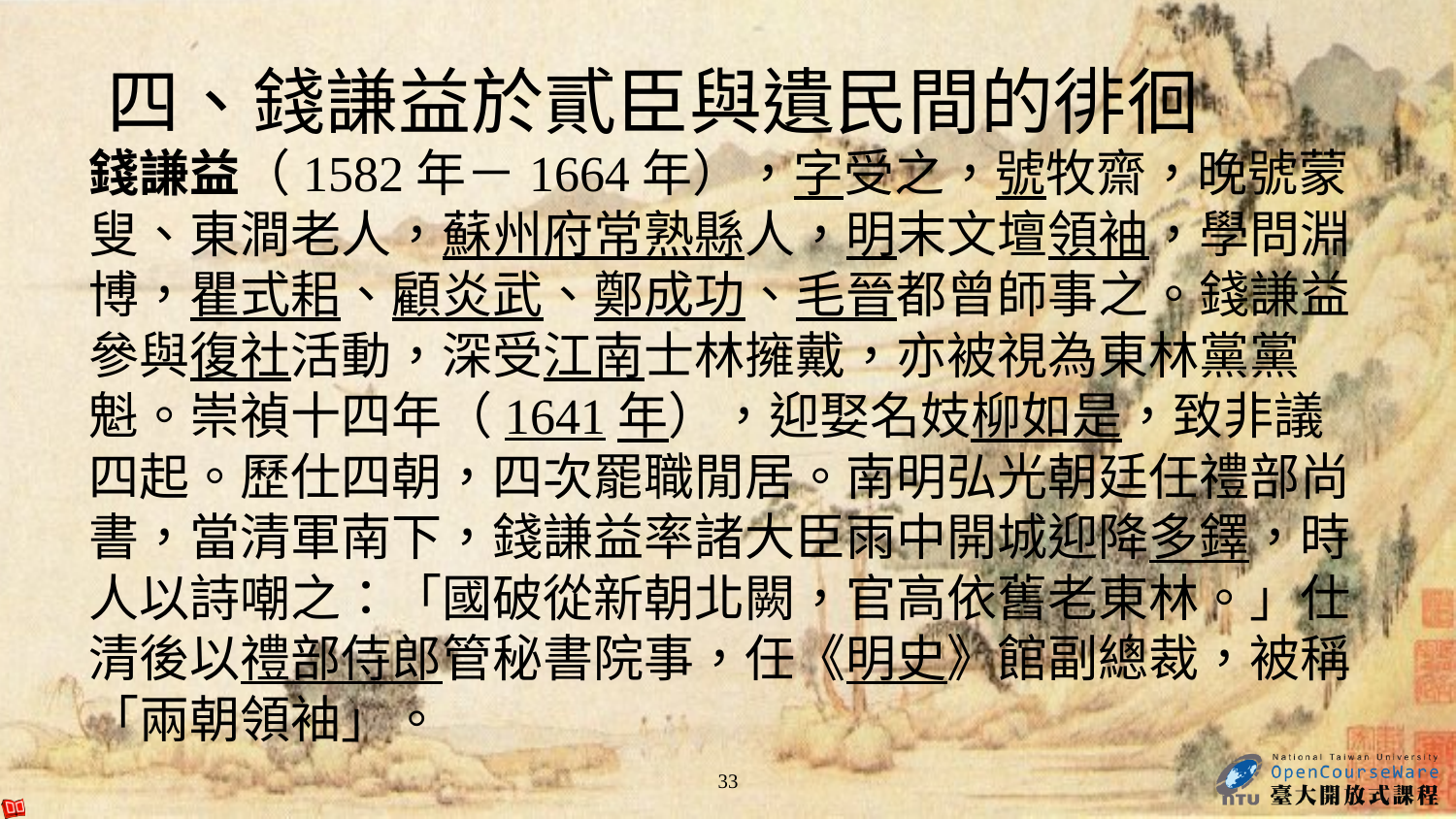

四、錢謙益於貳臣與遺民間的徘徊

錢謙益（1582年－1664年），字受之，號牧齋，晚號蒙叟、東澗老人，蘇州府常熟縣人，明末文壇領袖，學問淵博，瞿式耜、顧炎武、鄭成功、毛晉都曾師事之。錢謙益參與復社活動，深受江南士林擁戴，亦被視為東林黨黨魁。崇禎十四年（1641年），迎娶名妓柳如是，致非議四起。歷仕四朝，四次罷職閒居。南明弘光朝廷任禮部尚書，當清軍南下，錢謙益率諸大臣雨中開城迎降多鐸，時人以詩嘲之：「國破從新朝北闕，官高依舊老東林。」仕清後以禮部侍郎管秘書院事，任《明史》館副總裁，被稱「兩朝領袖」。

33